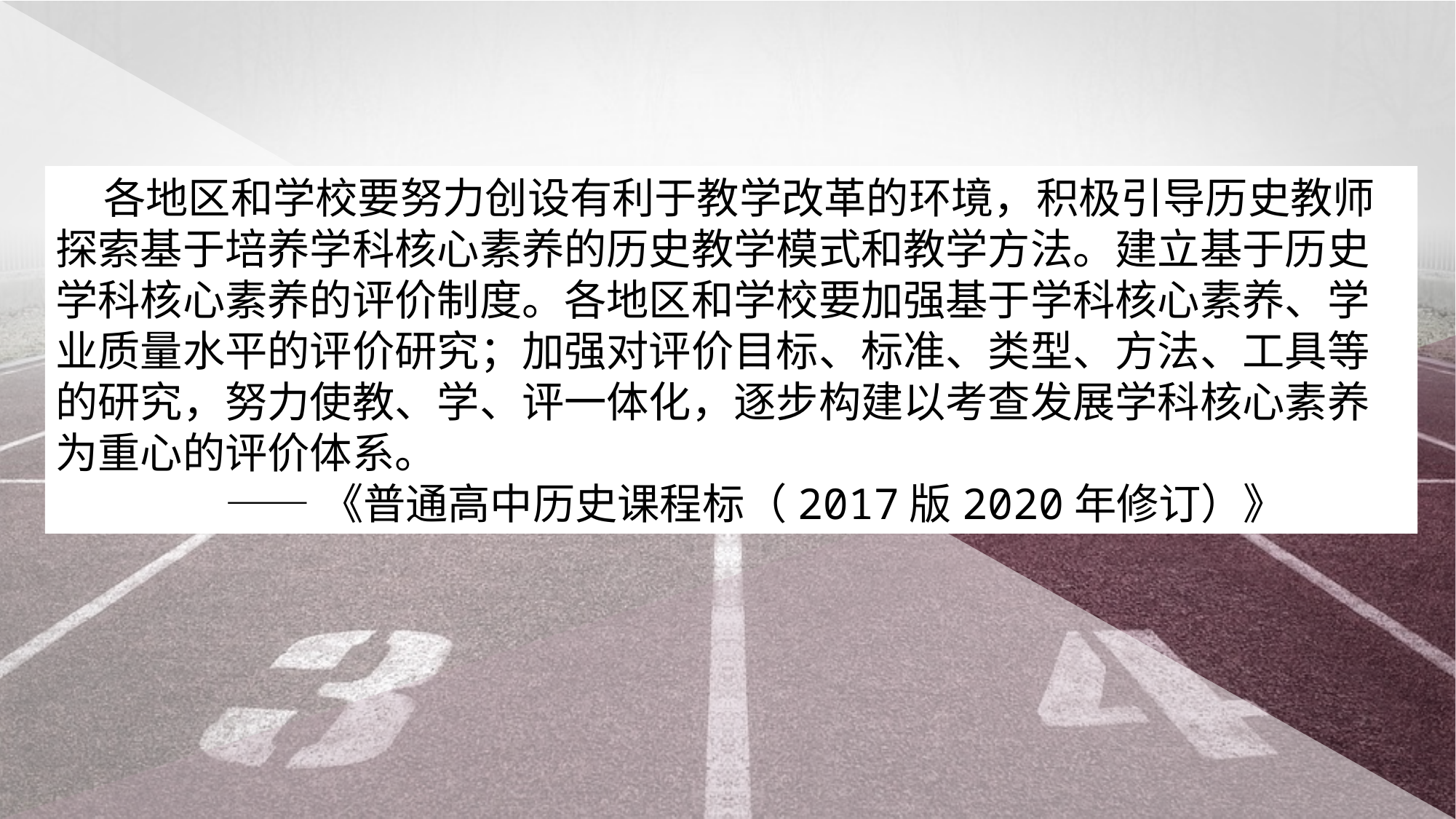

各地区和学校要努力创设有利于教学改革的环境，积极引导历史教师探索基于培养学科核心素养的历史教学模式和教学方法。建立基于历史学科核心素养的评价制度。各地区和学校要加强基于学科核心素养、学业质量水平的评价研究；加强对评价目标、标准、类型、方法、工具等的研究，努力使教、学、评一体化，逐步构建以考查发展学科核心素养为重心的评价体系。
                  ——《普通高中历史课程标（2017版2020年修订）》